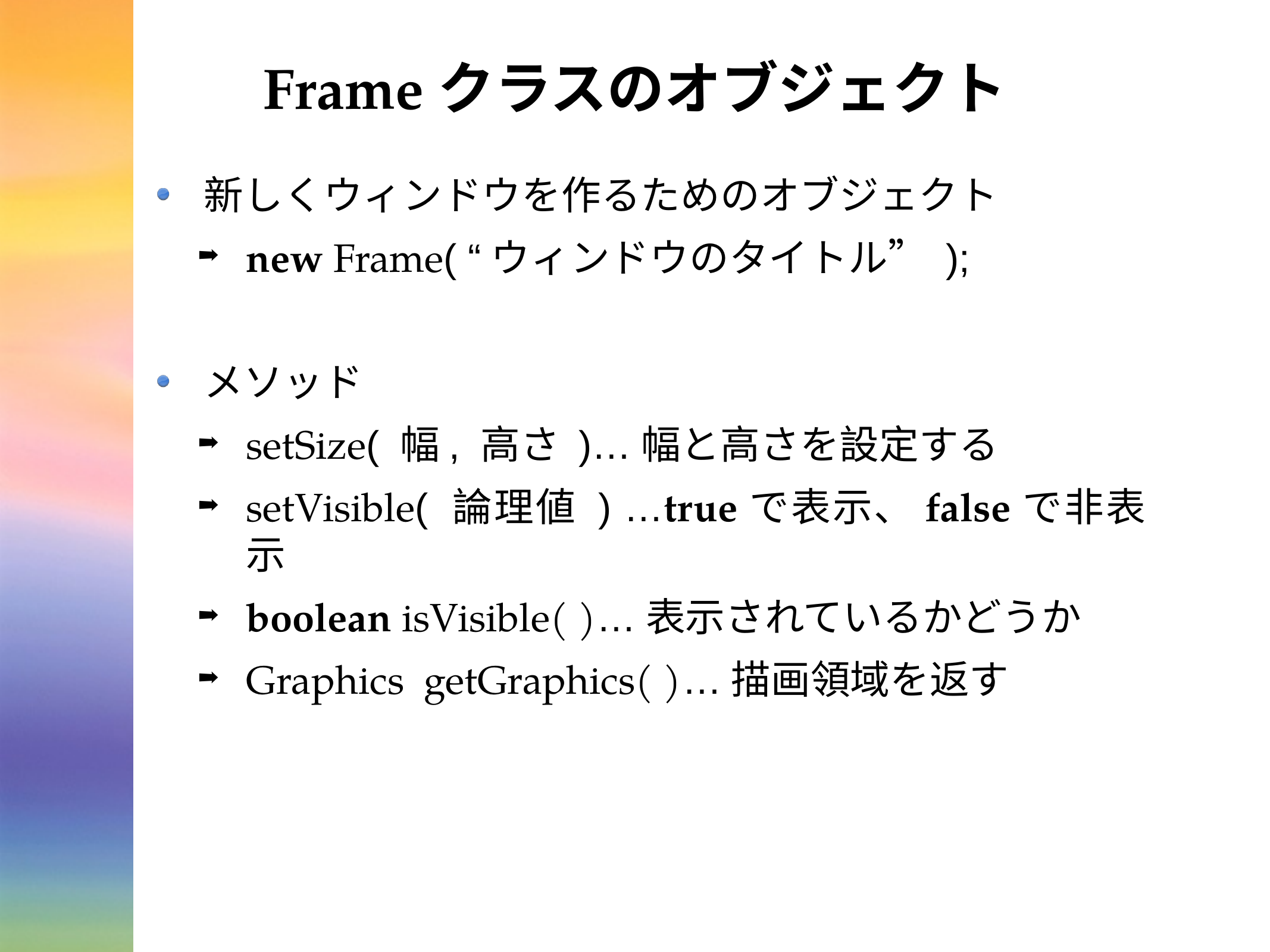

# Frameクラスのオブジェクト
新しくウィンドウを作るためのオブジェクト
new Frame( “ウィンドウのタイトル” );

メソッド
setSize( 幅, 高さ )…幅と高さを設定する
setVisible( 論理値 ) …trueで表示、falseで非表示
boolean isVisible( )…表示されているかどうか
Graphics  getGraphics( )…描画領域を返す